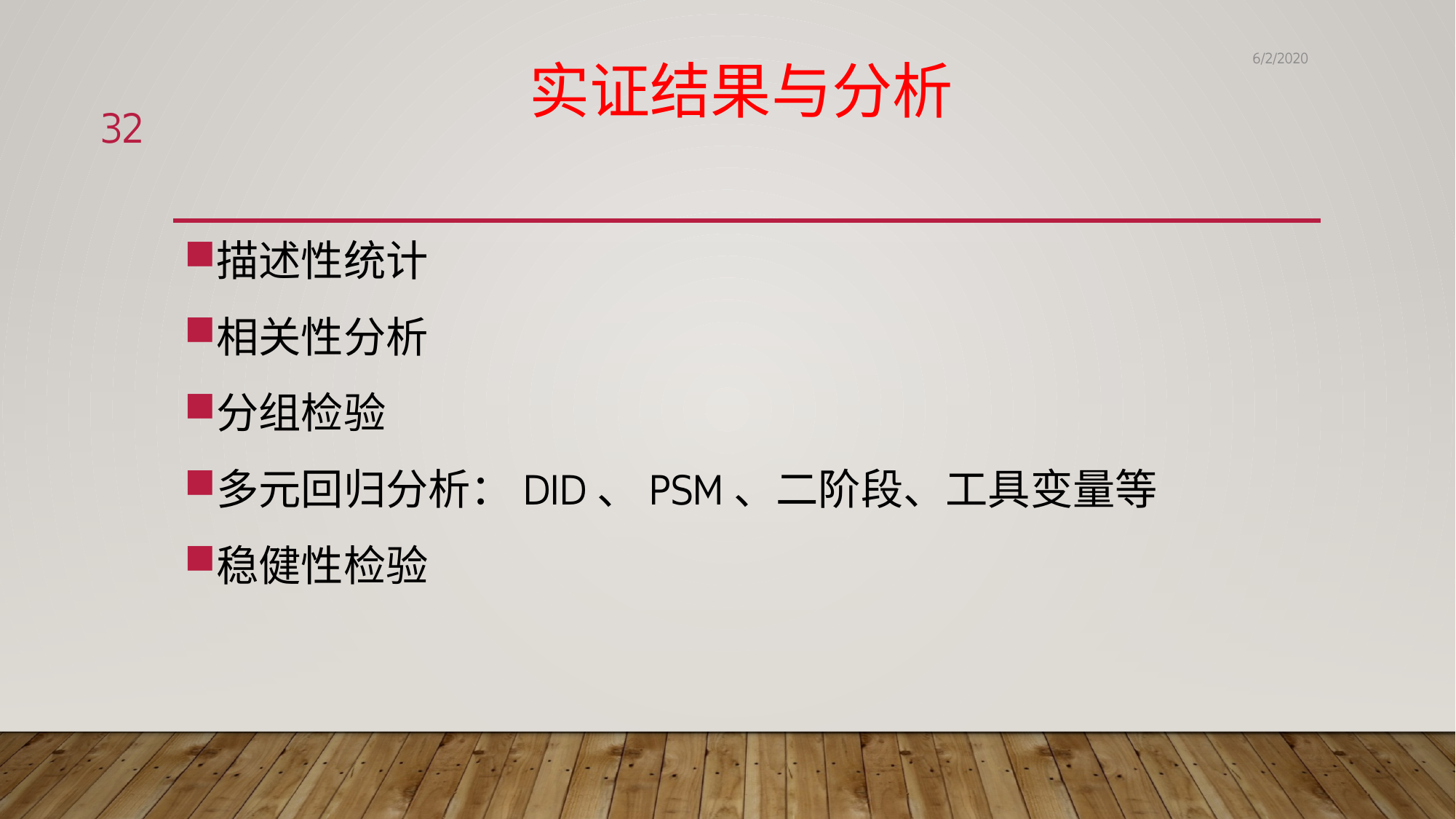

6/2/2020
# 实证结果与分析
32
描述性统计
相关性分析
分组检验
多元回归分析：DID、PSM、二阶段、工具变量等
稳健性检验